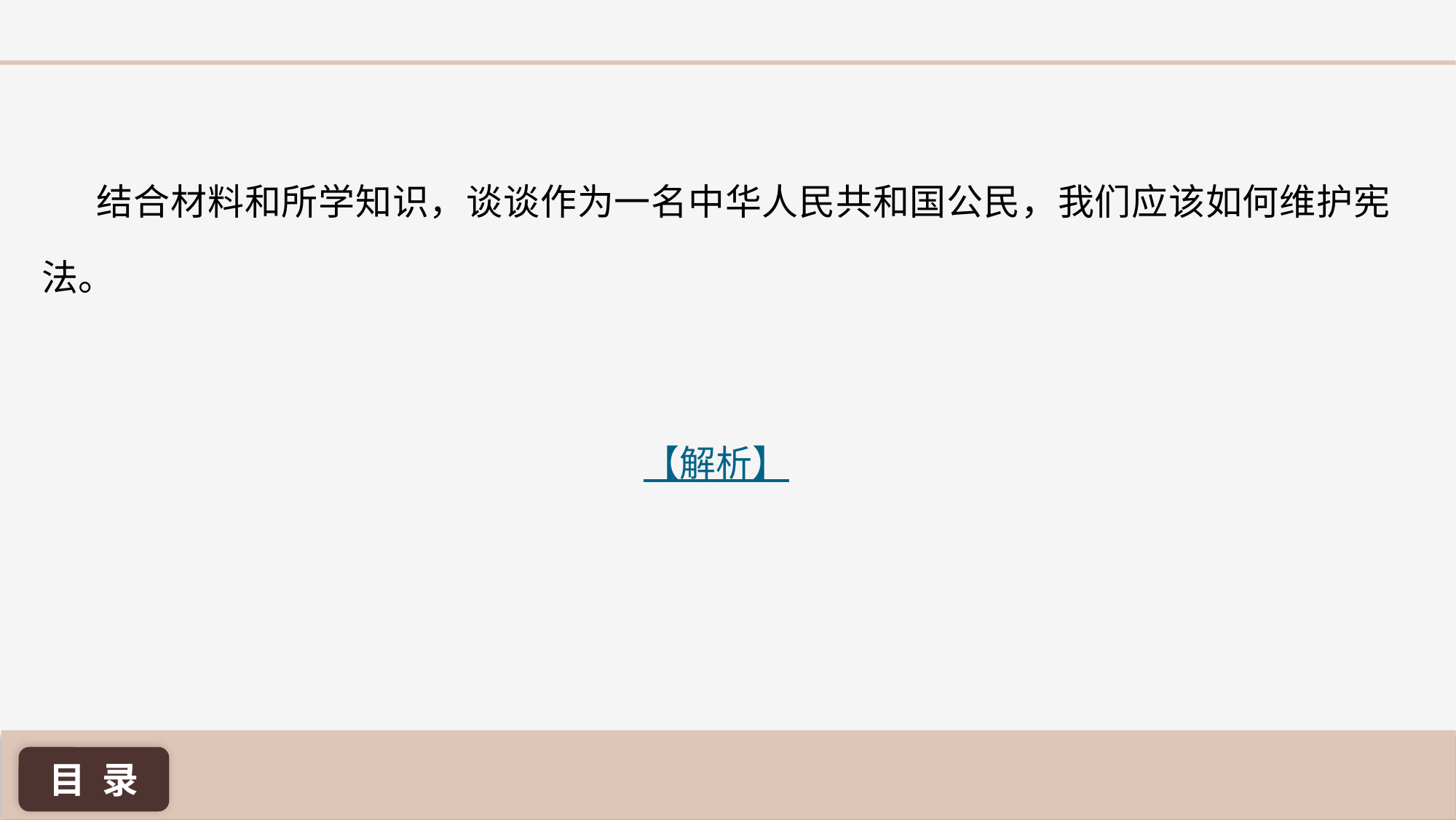

结合材料和所学知识，谈谈作为一名中华人民共和国公民，我们应该如何维护宪法。
【解析】